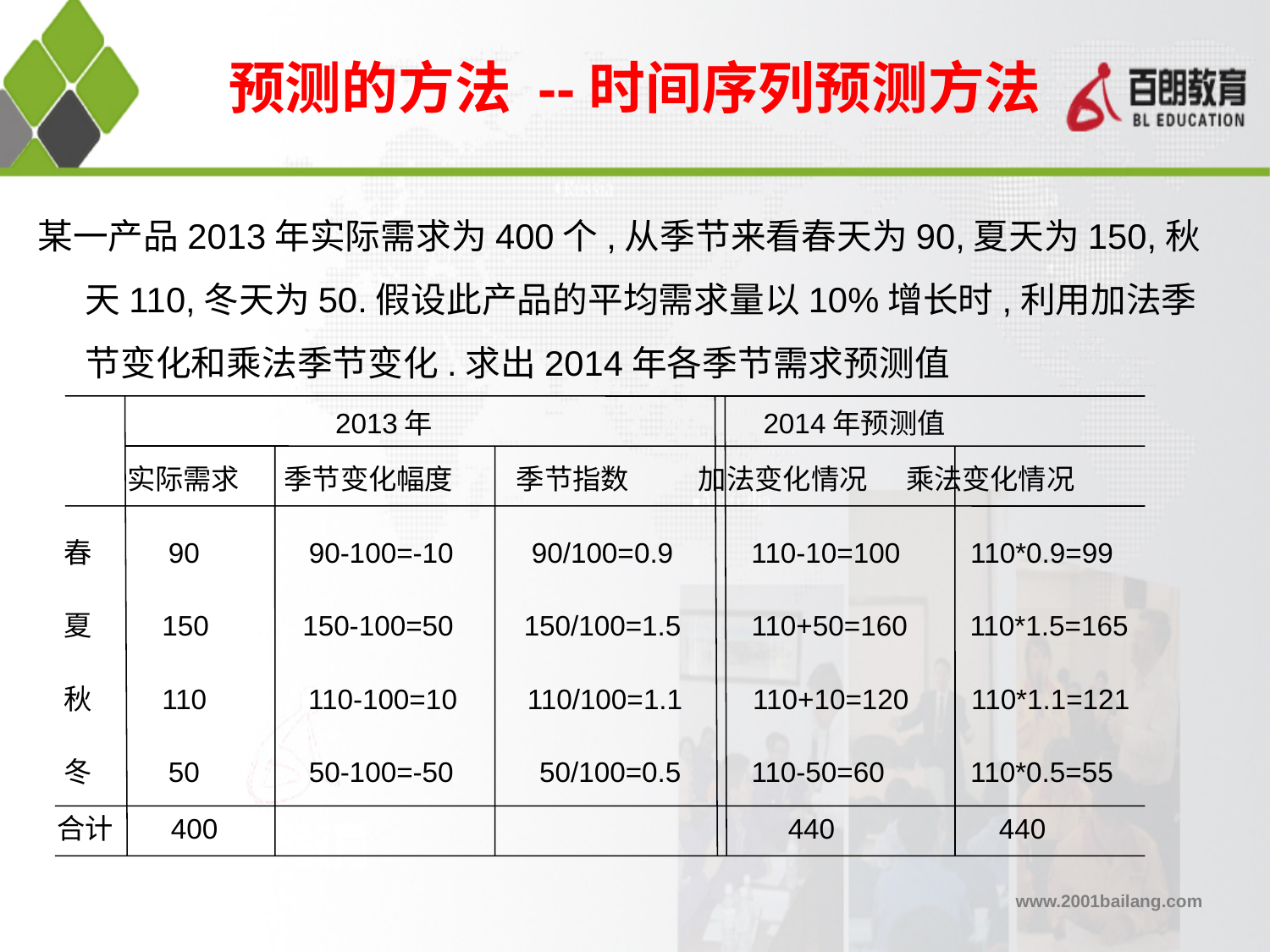

预测的方法 --时间序列预测方法
某一产品2013年实际需求为400个,从季节来看春天为90,夏天为150,秋天110,冬天为50.假设此产品的平均需求量以10%增长时,利用加法季节变化和乘法季节变化.求出2014年各季节需求预测值
                                      2013年                                                   2014年预测值
             实际需求       季节变化幅度          季节指数           加法变化情况      乘法变化情况
   春           90              90-100=-10          90/100=0.9          110-10=100         110*0.9=99
   夏          150            150-100=50         150/100=1.5         110+50=160        110*1.5=165
   秋          110             110-100=10         110/100=1.1         110+10=120        110*1.1=121
   冬           50              50-100=-50           50/100=0.5         110-50=60           110*0.5=55
  合计        400                                                                         440                     440